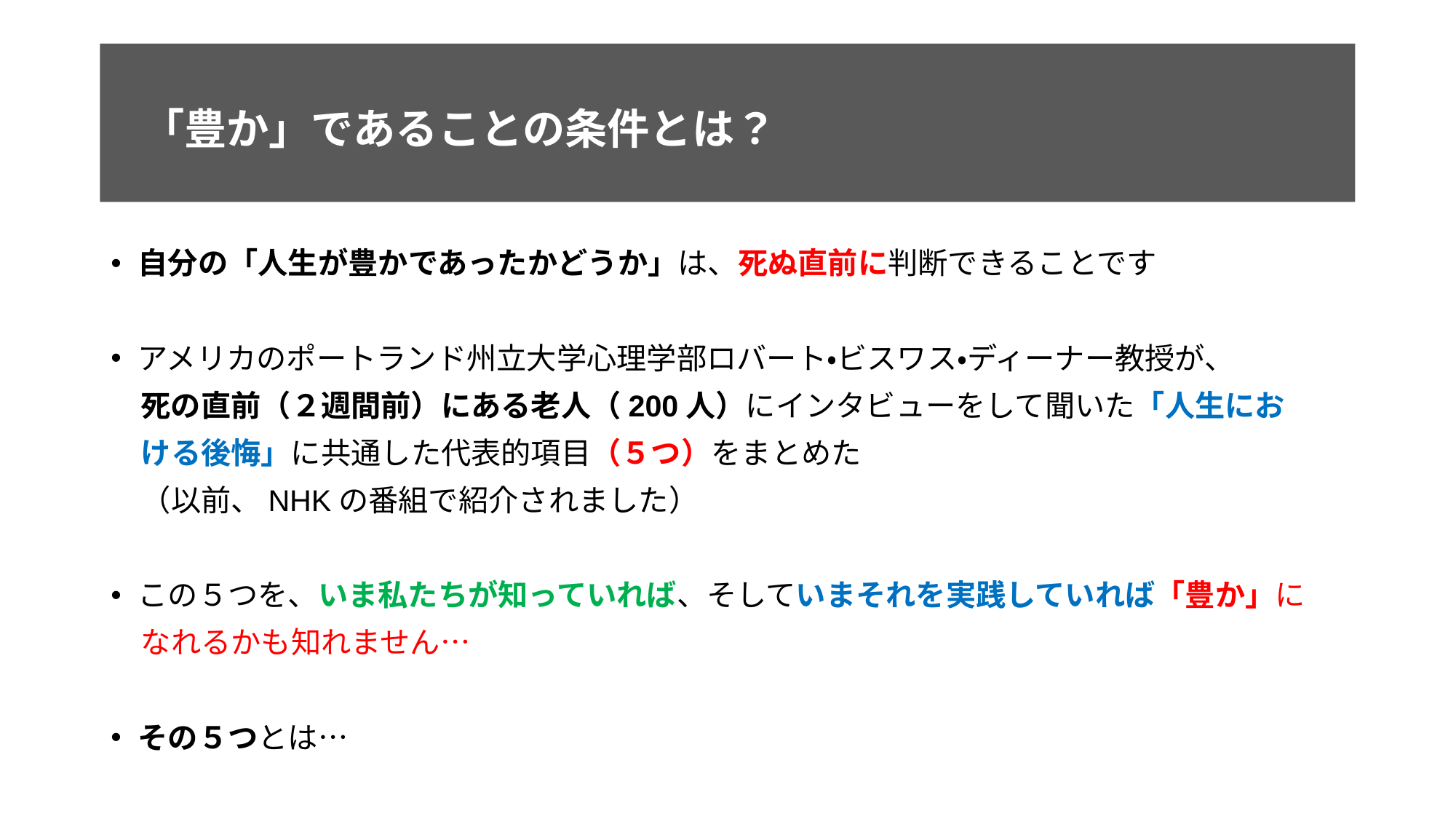

# 「豊か」であることの条件とは？
自分の「人生が豊かであったかどうか」は、死ぬ直前に判断できることです

アメリカのポートランド州立大学心理学部ロバート・ビスワス・ディーナー教授が、
　死の直前（２週間前）にある老人（200人）にインタビューをして聞いた「人生にお
　ける後悔」に共通した代表的項目（５つ）をまとめた
　（以前、NHKの番組で紹介されました）

この５つを、いま私たちが知っていれば、そしていまそれを実践していれば「豊か」に
　なれるかも知れません…

その５つとは…